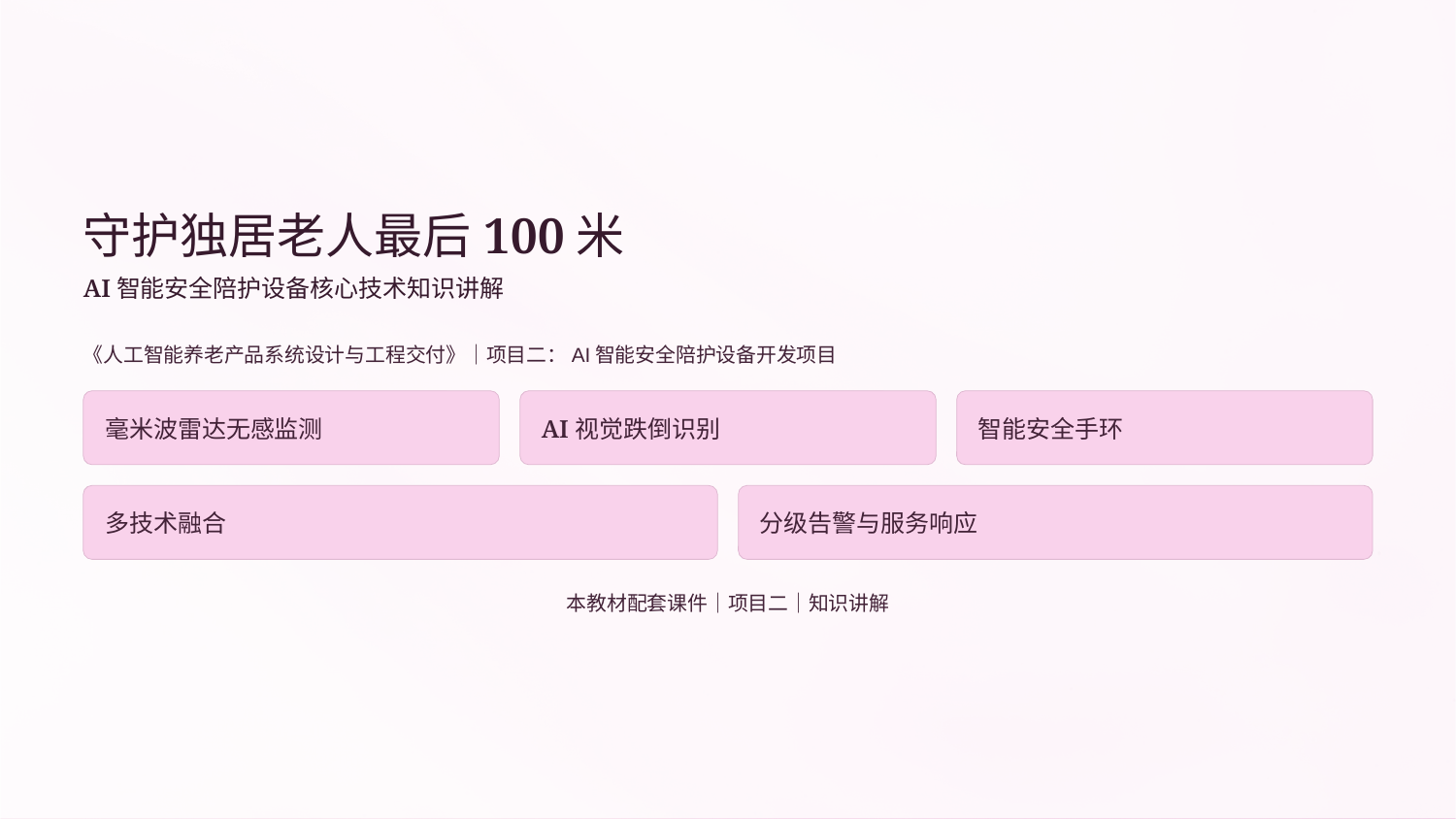

守护独居老人最后100米
AI智能安全陪护设备核心技术知识讲解
《人工智能养老产品系统设计与工程交付》｜项目二：AI智能安全陪护设备开发项目

毫米波雷达无感监测
AI视觉跌倒识别
智能安全手环

多技术融合
分级告警与服务响应
本教材配套课件｜项目二｜知识讲解